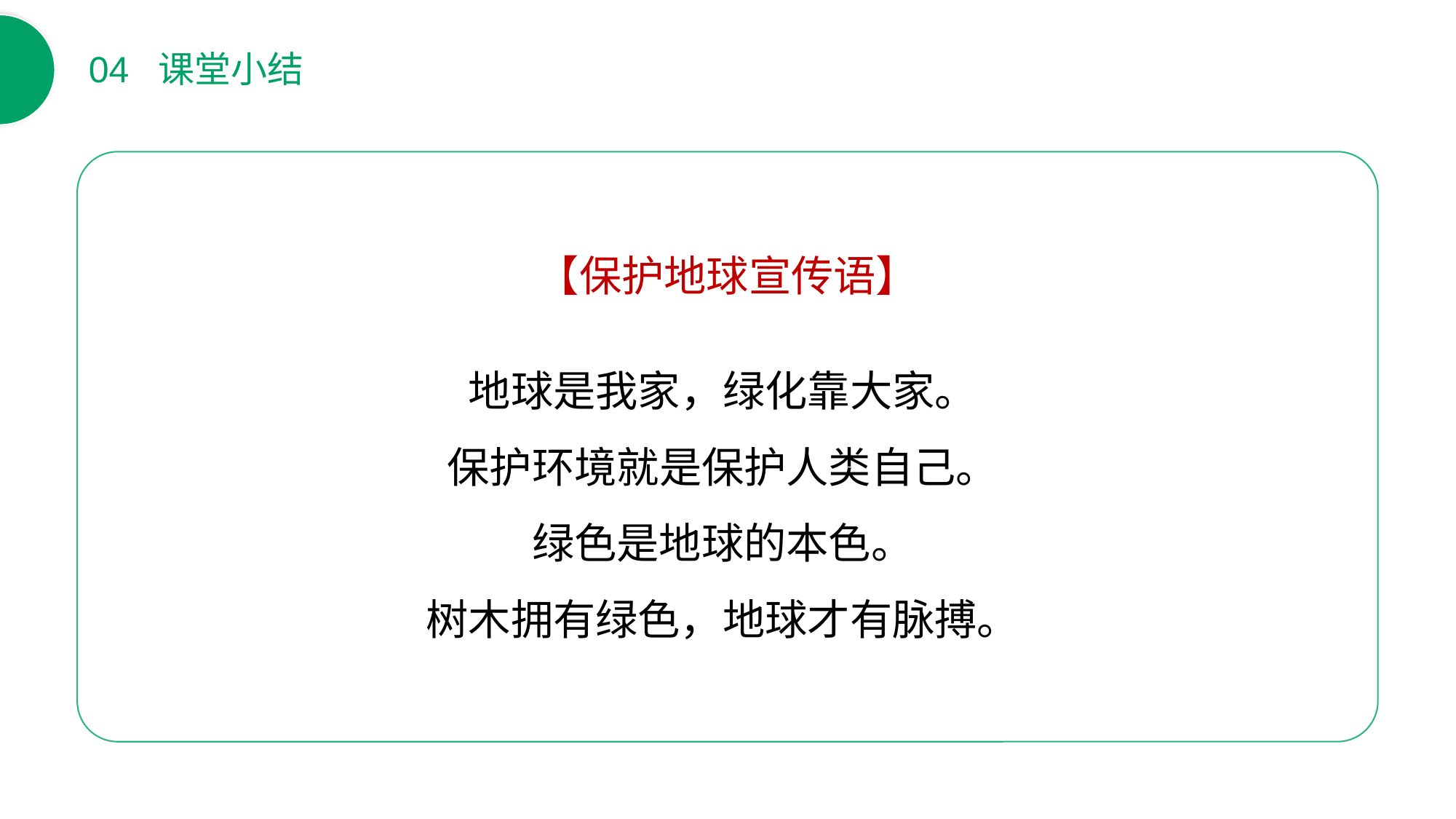

04  课堂小结
【保护地球宣传语】
地球是我家，绿化靠大家。
保护环境就是保护人类自己。
绿色是地球的本色。
树木拥有绿色，地球才有脉搏。